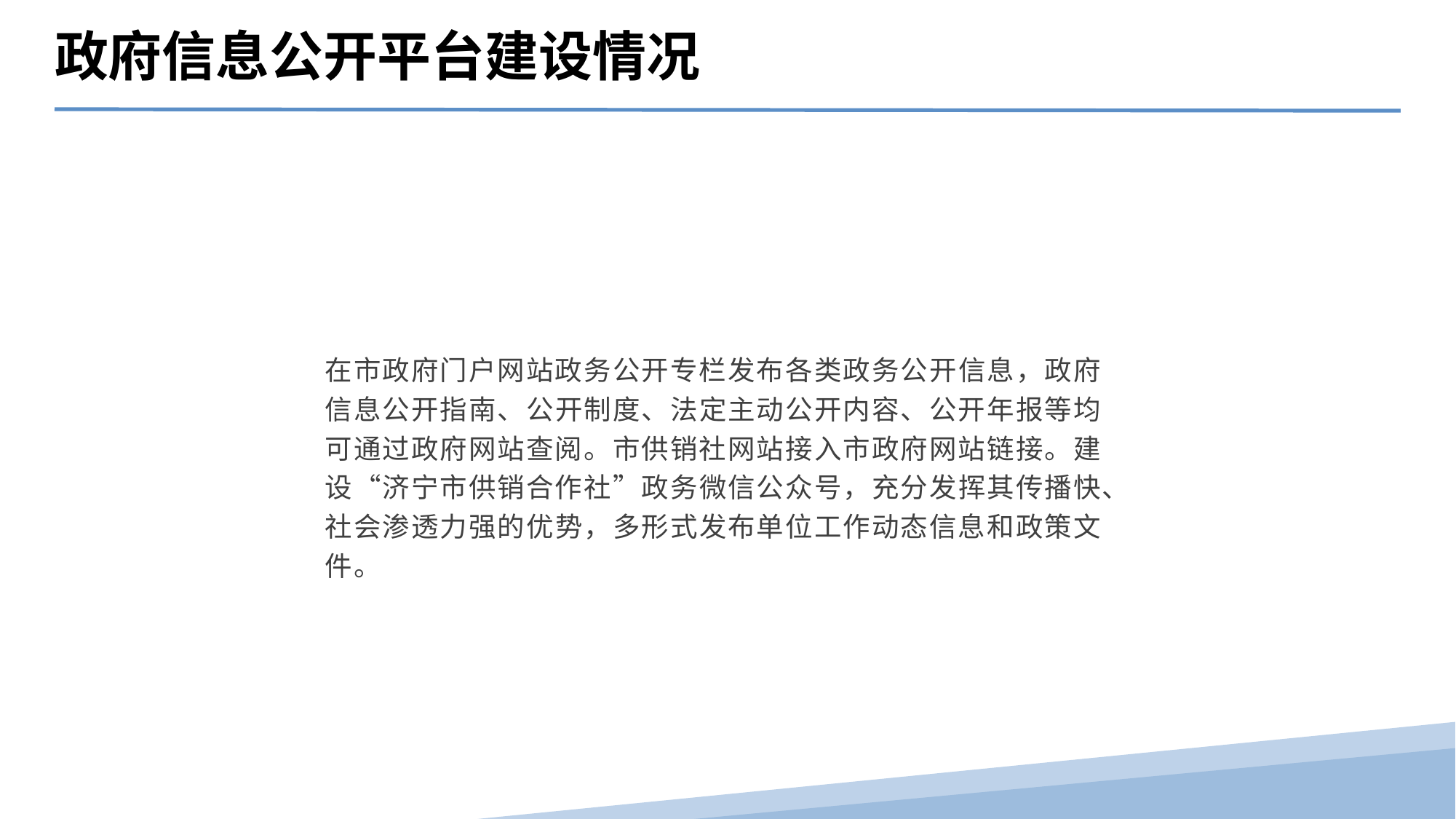

政府信息公开平台建设情况
在市政府门户网站政务公开专栏发布各类政务公开信息，政府信息公开指南、公开制度、法定主动公开内容、公开年报等均可通过政府网站查阅。市供销社网站接入市政府网站链接。建设“济宁市供销合作社”政务微信公众号，充分发挥其传播快、社会渗透力强的优势，多形式发布单位工作动态信息和政策文件。